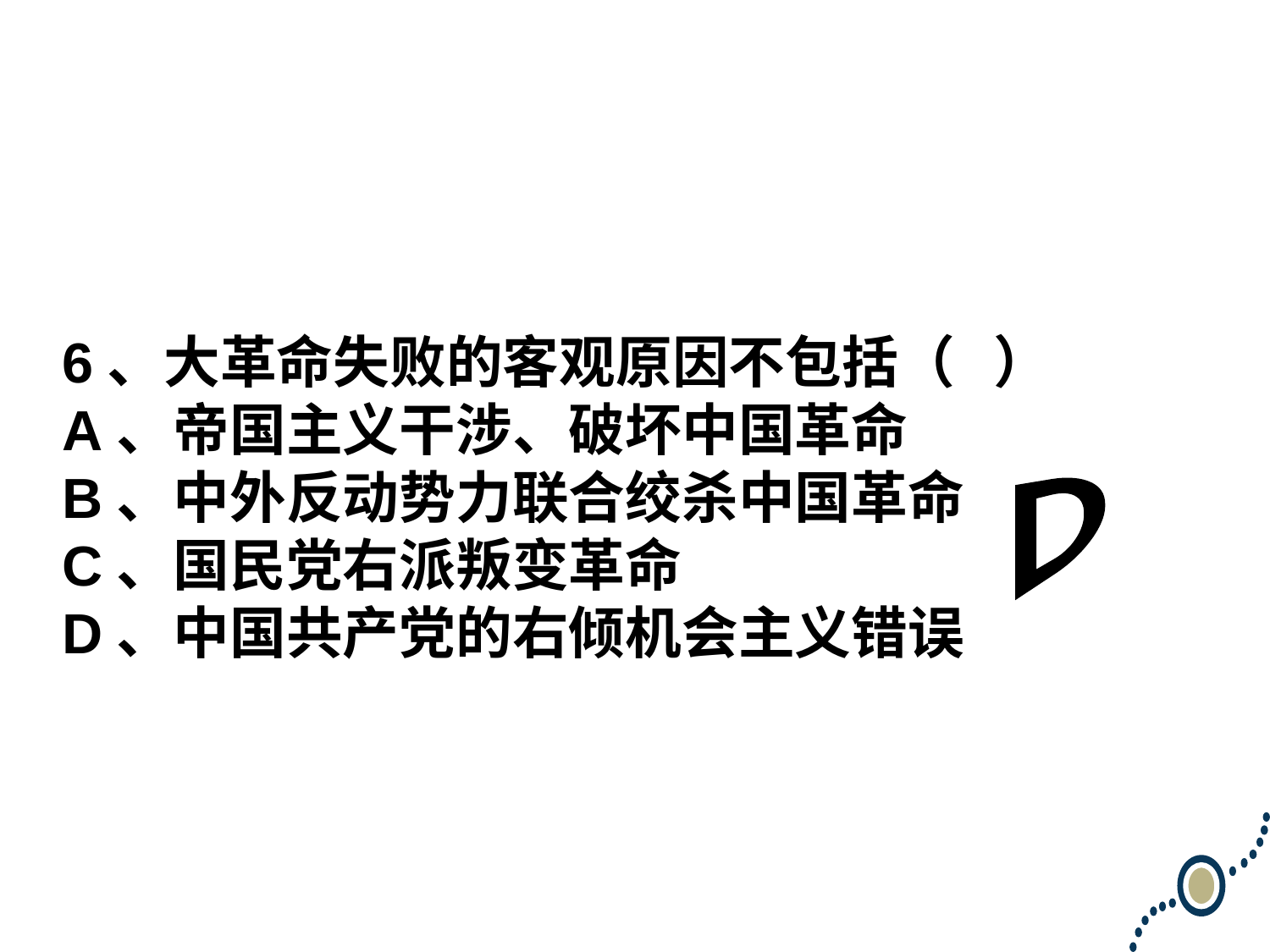

6、大革命失败的客观原因不包括（   ）
A、帝国主义干涉、破坏中国革命
B、中外反动势力联合绞杀中国革命
C、国民党右派叛变革命
D、中国共产党的右倾机会主义错误
D